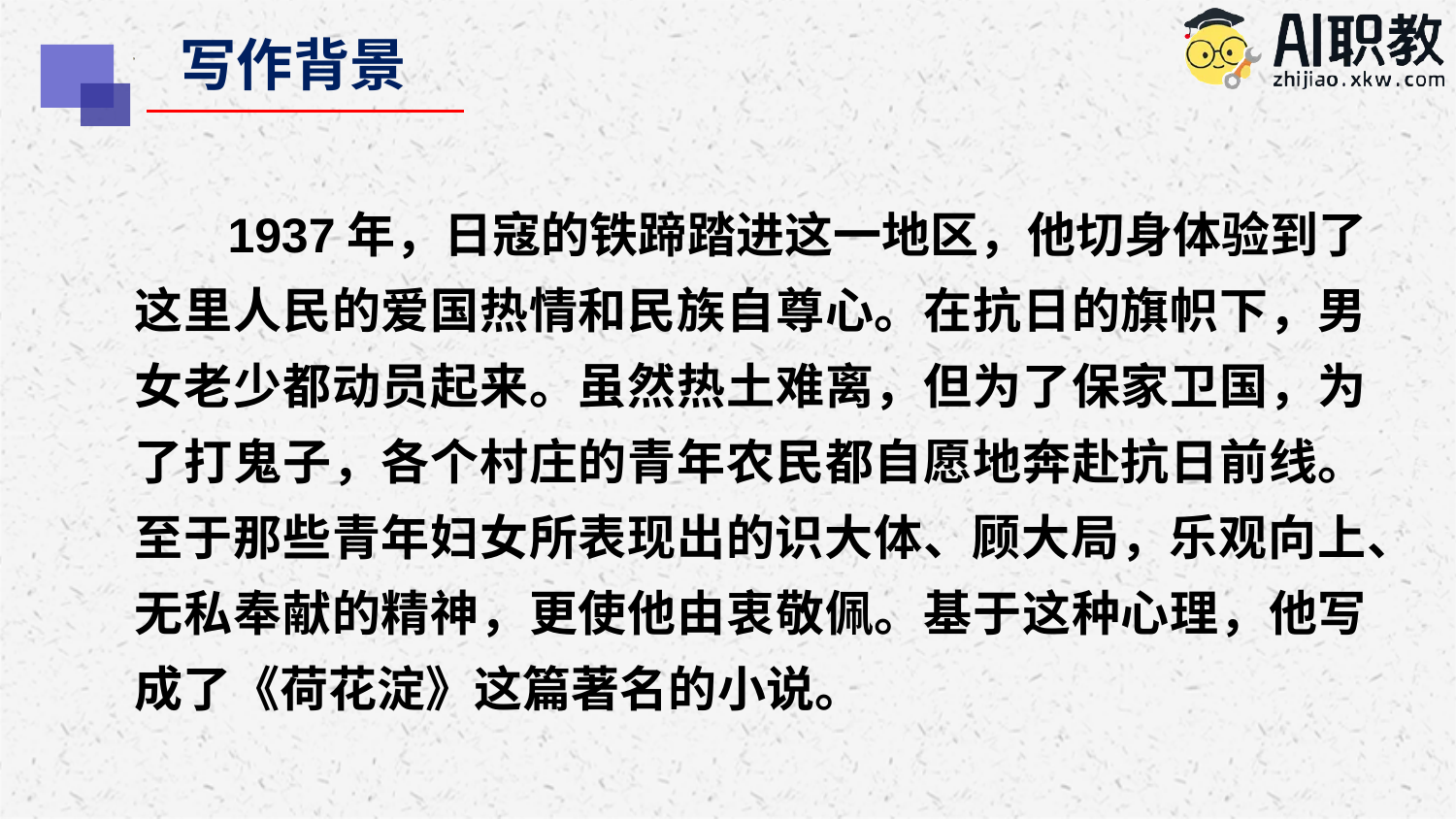

写作背景

       1937年，日寇的铁蹄踏进这一地区，他切身体验到了这里人民的爱国热情和民族自尊心。在抗日的旗帜下，男女老少都动员起来。虽然热土难离，但为了保家卫国，为了打鬼子，各个村庄的青年农民都自愿地奔赴抗日前线。至于那些青年妇女所表现出的识大体、顾大局，乐观向上、无私奉献的精神，更使他由衷敬佩。基于这种心理，他写成了《荷花淀》这篇著名的小说。